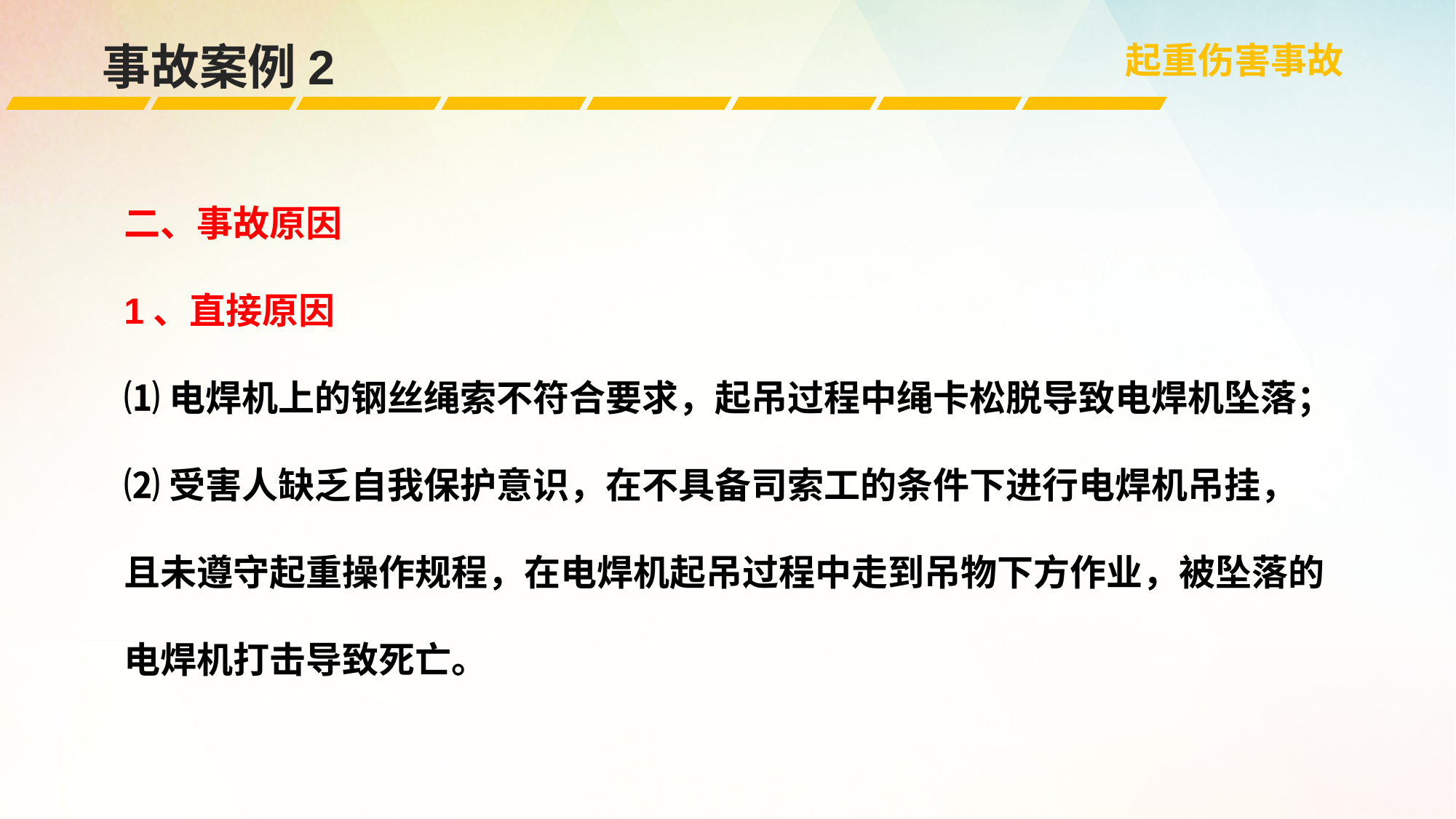

事故案例2
起重伤害事故
二、事故原因
1、直接原因
⑴电焊机上的钢丝绳索不符合要求，起吊过程中绳卡松脱导致电焊机坠落；
⑵受害人缺乏自我保护意识，在不具备司索工的条件下进行电焊机吊挂，且未遵守起重操作规程，在电焊机起吊过程中走到吊物下方作业，被坠落的电焊机打击导致死亡。